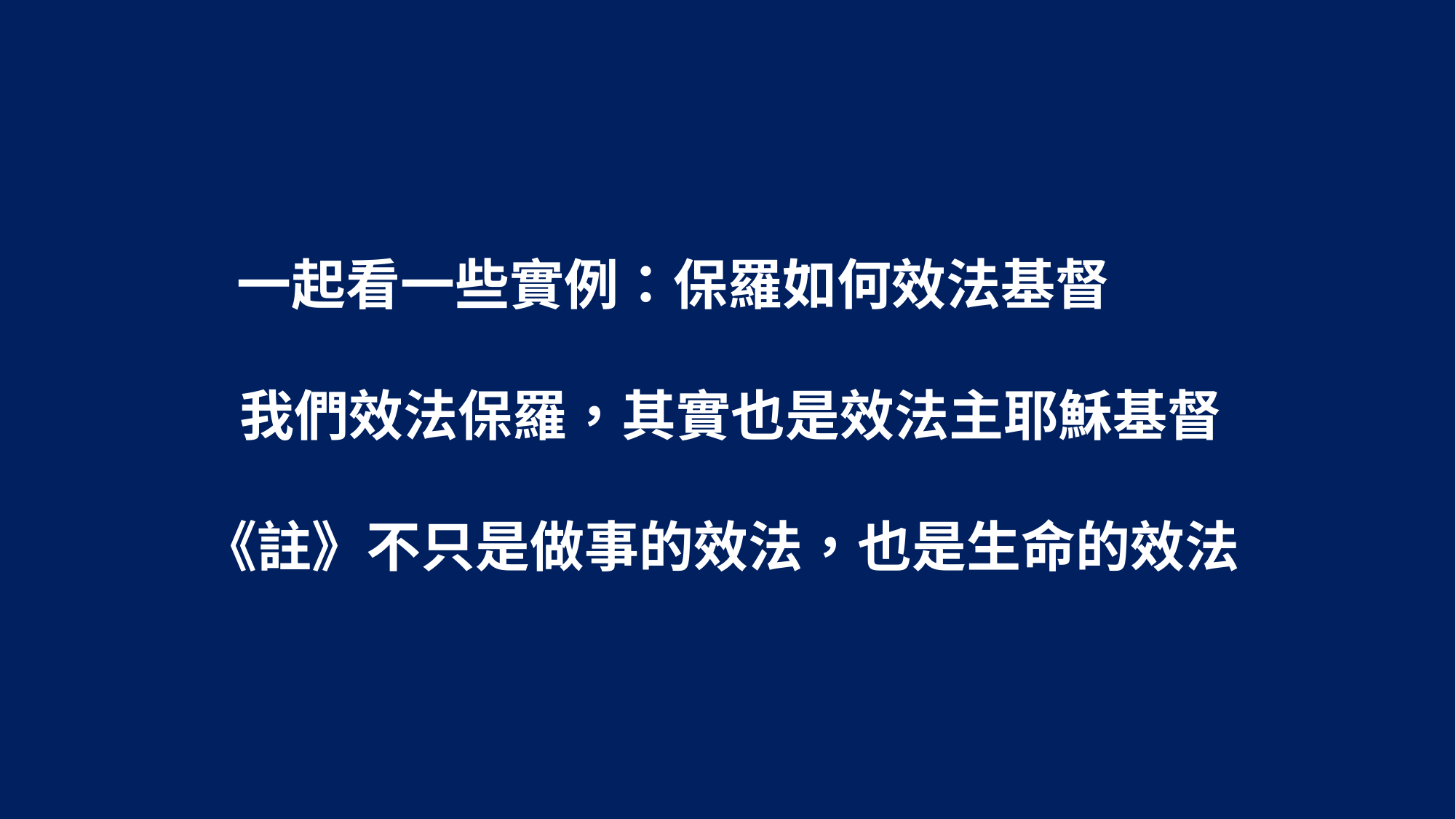

一起看一些實例：保羅如何效法基督

                  我們效法保羅，其實也是效法主耶穌基督

               《註》不只是做事的效法，也是生命的效法

# 下